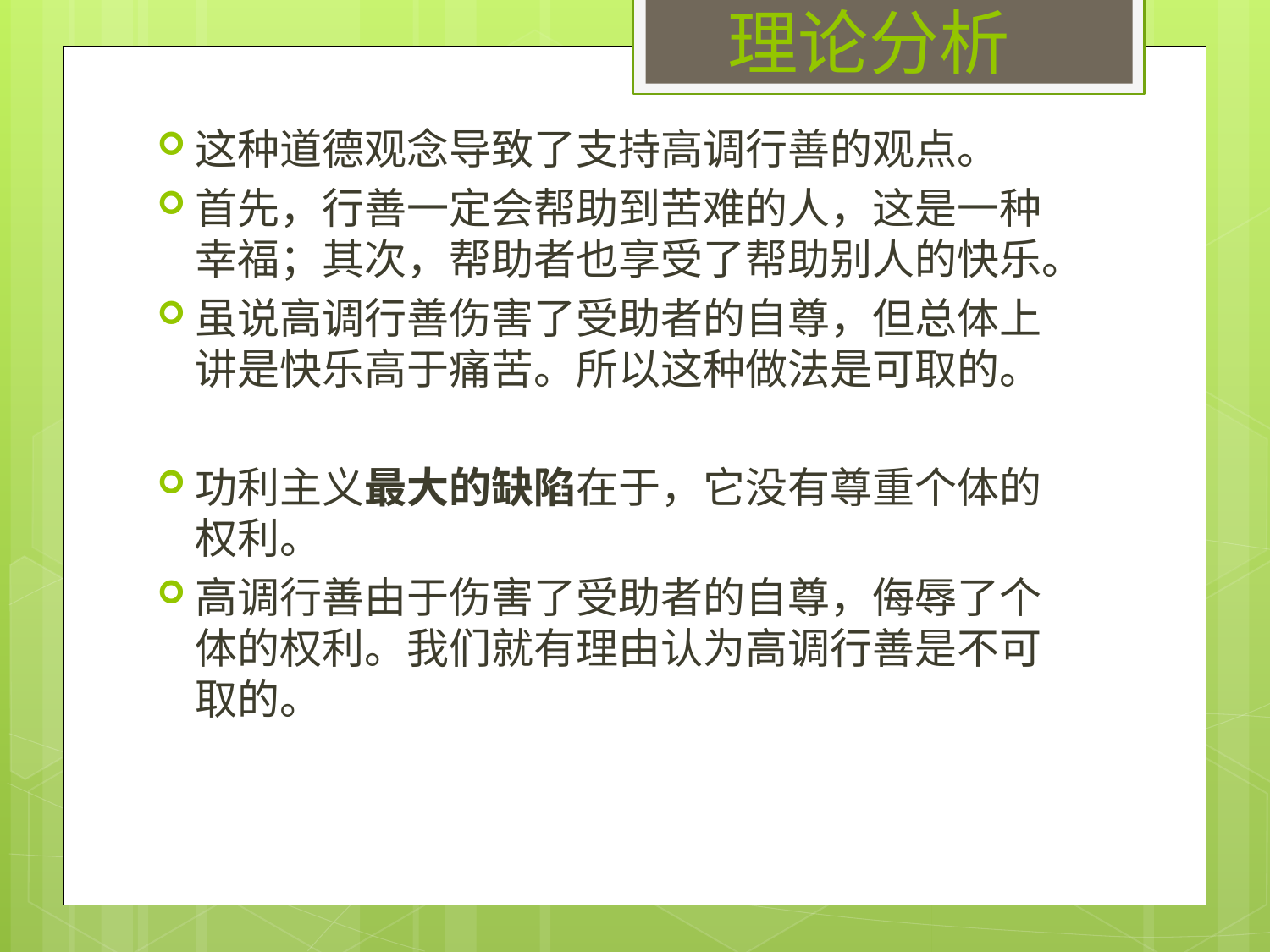

# 理论分析
这种道德观念导致了支持高调行善的观点。
首先，行善一定会帮助到苦难的人，这是一种幸福；其次，帮助者也享受了帮助别人的快乐。
虽说高调行善伤害了受助者的自尊，但总体上讲是快乐高于痛苦。所以这种做法是可取的。

功利主义最大的缺陷在于，它没有尊重个体的权利。
高调行善由于伤害了受助者的自尊，侮辱了个体的权利。我们就有理由认为高调行善是不可取的。